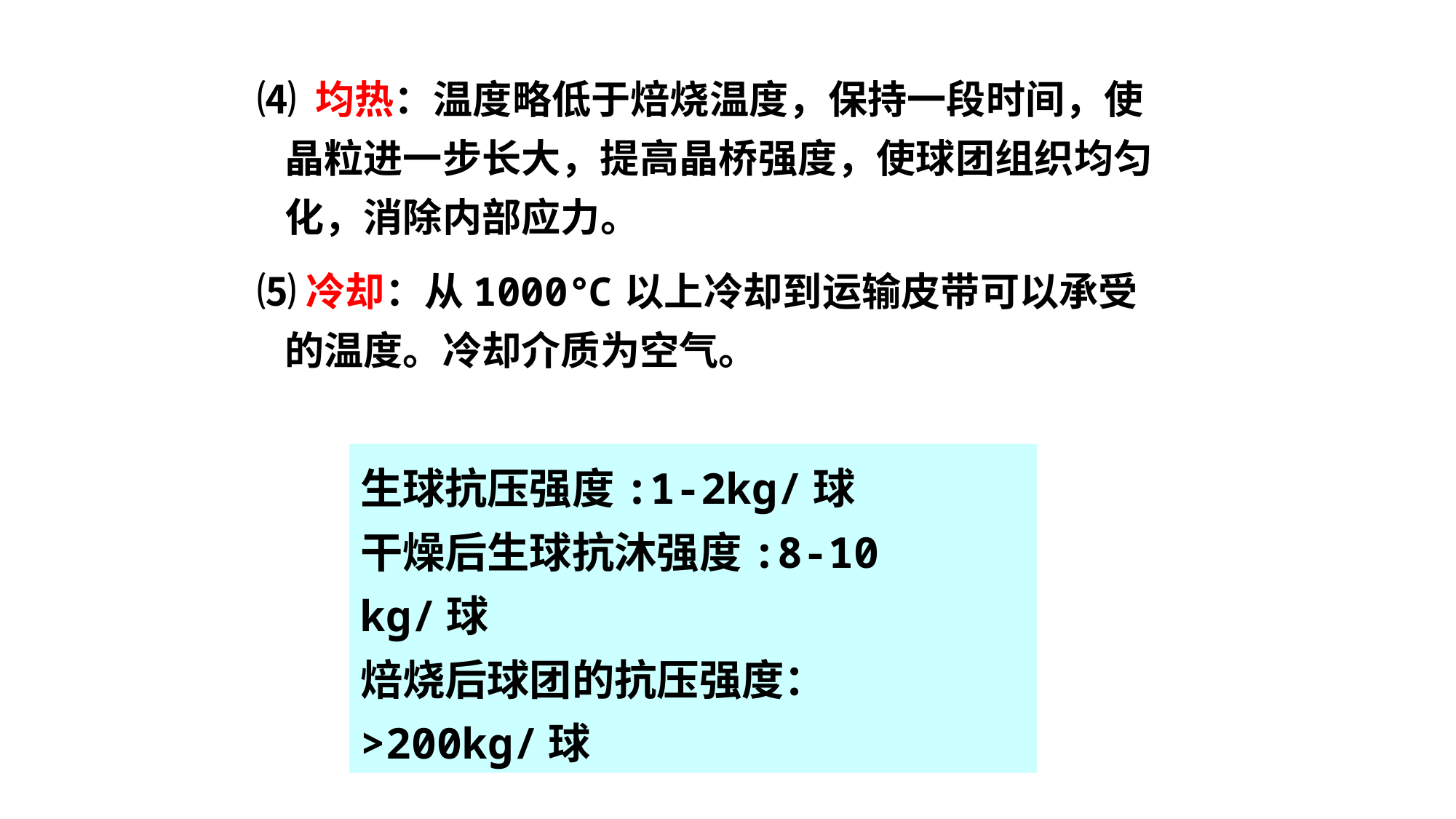

⑷ 均热：温度略低于焙烧温度，保持一段时间，使晶粒进一步长大，提高晶桥强度，使球团组织均匀化，消除内部应力。
⑸冷却：从1000℃以上冷却到运输皮带可以承受的温度。冷却介质为空气。
生球抗压强度:1-2kg/球
干燥后生球抗沐强度:8-10 kg/球
焙烧后球团的抗压强度：>200kg/球

40